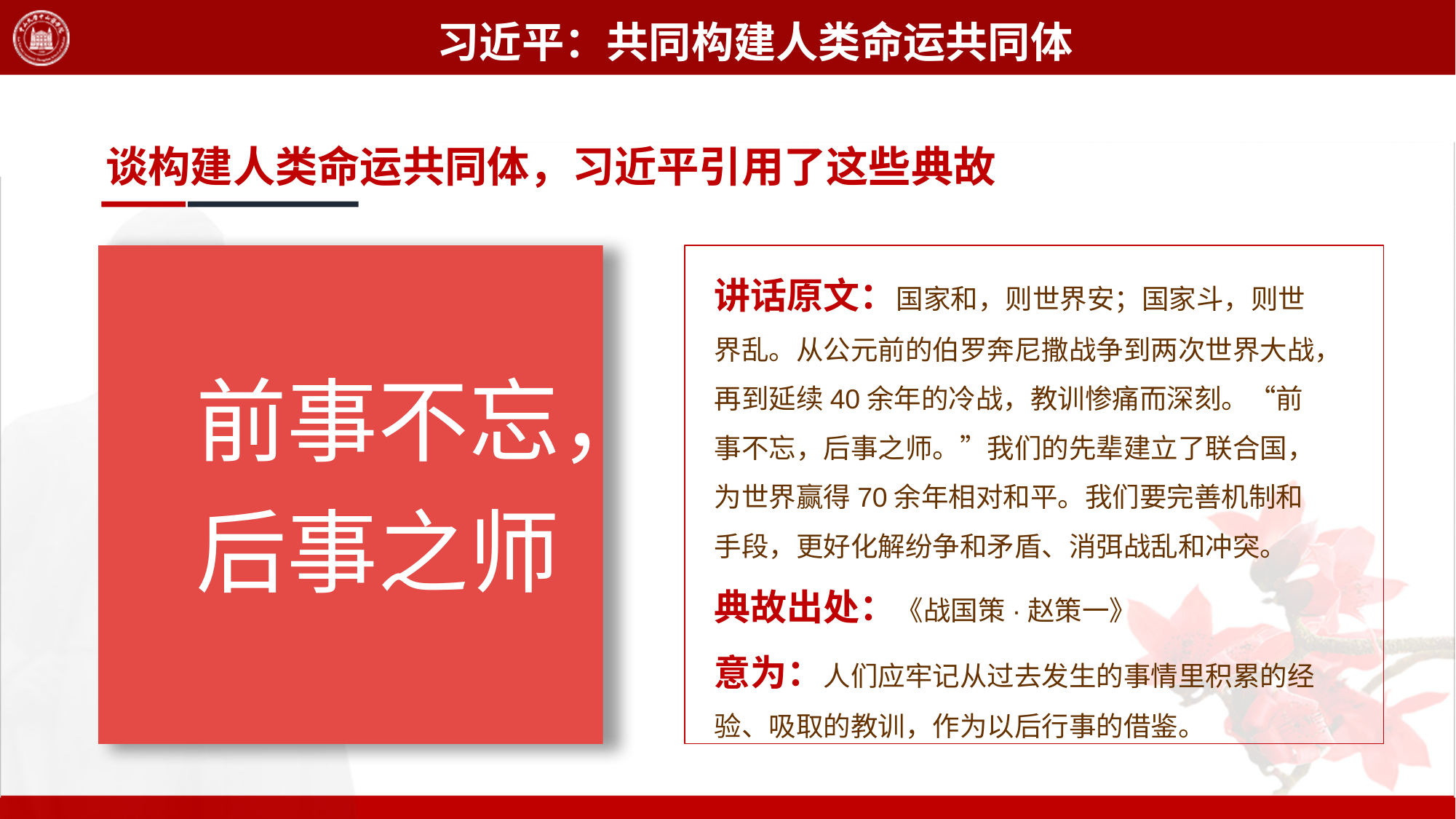

习近平：共同构建人类命运共同体
谈构建人类命运共同体，习近平引用了这些典故

讲话原文：国家和，则世界安；国家斗，则世界乱。从公元前的伯罗奔尼撒战争到两次世界大战，再到延续40余年的冷战，教训惨痛而深刻。“前事不忘，后事之师。”我们的先辈建立了联合国，为世界赢得70余年相对和平。我们要完善机制和手段，更好化解纷争和矛盾、消弭战乱和冲突。
典故出处：《战国策·赵策一》
意为：人们应牢记从过去发生的事情里积累的经验、吸取的教训，作为以后行事的借鉴。

前事不忘，后事之师